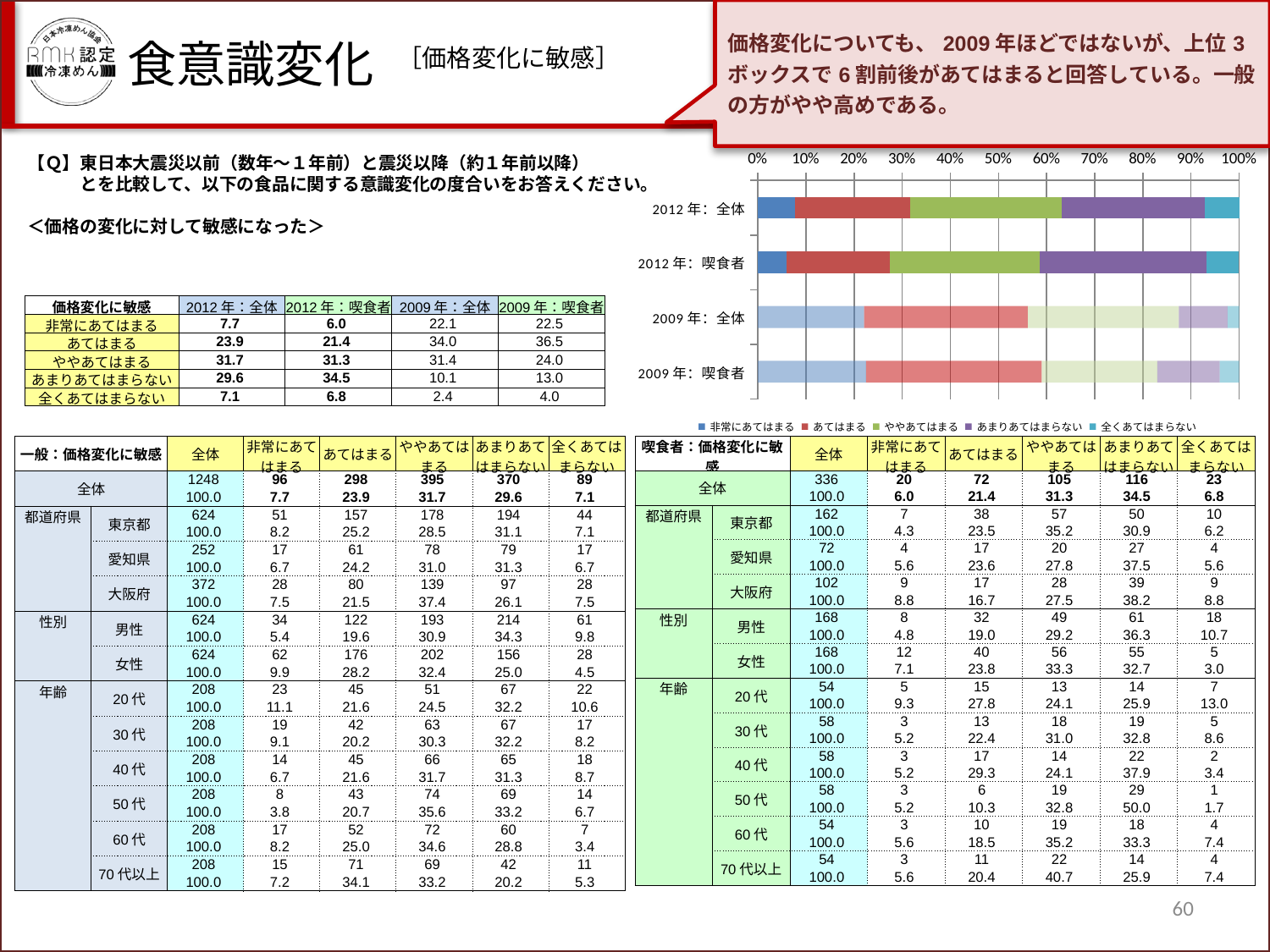

価格変化についても、2009年ほどではないが、上位3ボックスで6割前後があてはまると回答している。一般の方がやや高めである。
食意識変化
［価格変化に敏感］
【Ｑ】東日本大震災以前（数年～１年前）と震災以降（約１年前以降）
　　　とを比較して、以下の食品に関する意識変化の度合いをお答えください。

＜価格の変化に対して敏感になった＞

### Chart

| Category | 非常にあてはまる | あてはまる | ややあてはまる | あまりあてはまらない | 全くあてはまらない |
|---|---|---|---|---|---|
| 2012年：全体 | 7.6923076923076925 | 23.87820512820513 | 31.650641025641033 | 29.647435897435887 | 7.13141025641025 |
| 2012年：喫食者 | 5.952380952380948 | 21.428571428571427 | 31.25 | 34.523809523809526 | 6.845238095238099 |
| 2009年：全体 | 22.1 | 34.0 | 31.4 | 10.1 | 2.4 |
| 2009年：喫食者 | 22.5 | 36.5 | 24.0 | 13.0 | 4.0 |
| 価格変化に敏感 | 2012年：全体 | 2012年：喫食者 | 2009年：全体 | 2009年：喫食者 |
| --- | --- | --- | --- | --- |
| 非常にあてはまる | 7.7 | 6.0 | 22.1 | 22.5 |
| あてはまる | 23.9 | 21.4 | 34.0 | 36.5 |
| ややあてはまる | 31.7 | 31.3 | 31.4 | 24.0 |
| あまりあてはまらない | 29.6 | 34.5 | 10.1 | 13.0 |
| 全くあてはまらない | 7.1 | 6.8 | 2.4 | 4.0 |
| 一般：価格変化に敏感 |  | 全体 | 非常にあてはまる | あてはまる | ややあてはまる | あまりあてはまらない | 全くあてはまらない |
| --- | --- | --- | --- | --- | --- | --- | --- |
| 全体 |  | 1248 | 96 | 298 | 395 | 370 | 89 |
|  |  | 100.0 | 7.7 | 23.9 | 31.7 | 29.6 | 7.1 |
| 都道府県 | 東京都 | 624 | 51 | 157 | 178 | 194 | 44 |
|  |  | 100.0 | 8.2 | 25.2 | 28.5 | 31.1 | 7.1 |
|  | 愛知県 | 252 | 17 | 61 | 78 | 79 | 17 |
|  |  | 100.0 | 6.7 | 24.2 | 31.0 | 31.3 | 6.7 |
|  | 大阪府 | 372 | 28 | 80 | 139 | 97 | 28 |
|  |  | 100.0 | 7.5 | 21.5 | 37.4 | 26.1 | 7.5 |
| 性別 | 男性 | 624 | 34 | 122 | 193 | 214 | 61 |
|  |  | 100.0 | 5.4 | 19.6 | 30.9 | 34.3 | 9.8 |
|  | 女性 | 624 | 62 | 176 | 202 | 156 | 28 |
|  |  | 100.0 | 9.9 | 28.2 | 32.4 | 25.0 | 4.5 |
| 年齢 | 20代 | 208 | 23 | 45 | 51 | 67 | 22 |
|  |  | 100.0 | 11.1 | 21.6 | 24.5 | 32.2 | 10.6 |
|  | 30代 | 208 | 19 | 42 | 63 | 67 | 17 |
|  |  | 100.0 | 9.1 | 20.2 | 30.3 | 32.2 | 8.2 |
|  | 40代 | 208 | 14 | 45 | 66 | 65 | 18 |
|  |  | 100.0 | 6.7 | 21.6 | 31.7 | 31.3 | 8.7 |
|  | 50代 | 208 | 8 | 43 | 74 | 69 | 14 |
|  |  | 100.0 | 3.8 | 20.7 | 35.6 | 33.2 | 6.7 |
|  | 60代 | 208 | 17 | 52 | 72 | 60 | 7 |
|  |  | 100.0 | 8.2 | 25.0 | 34.6 | 28.8 | 3.4 |
|  | 70代以上 | 208 | 15 | 71 | 69 | 42 | 11 |
|  |  | 100.0 | 7.2 | 34.1 | 33.2 | 20.2 | 5.3 |
| 喫食者：価格変化に敏感 |  | 全体 | 非常にあてはまる | あてはまる | ややあてはまる | あまりあてはまらない | 全くあてはまらない |
| --- | --- | --- | --- | --- | --- | --- | --- |
| 全体 |  | 336 | 20 | 72 | 105 | 116 | 23 |
|  |  | 100.0 | 6.0 | 21.4 | 31.3 | 34.5 | 6.8 |
| 都道府県 | 東京都 | 162 | 7 | 38 | 57 | 50 | 10 |
|  |  | 100.0 | 4.3 | 23.5 | 35.2 | 30.9 | 6.2 |
|  | 愛知県 | 72 | 4 | 17 | 20 | 27 | 4 |
|  |  | 100.0 | 5.6 | 23.6 | 27.8 | 37.5 | 5.6 |
|  | 大阪府 | 102 | 9 | 17 | 28 | 39 | 9 |
|  |  | 100.0 | 8.8 | 16.7 | 27.5 | 38.2 | 8.8 |
| 性別 | 男性 | 168 | 8 | 32 | 49 | 61 | 18 |
|  |  | 100.0 | 4.8 | 19.0 | 29.2 | 36.3 | 10.7 |
|  | 女性 | 168 | 12 | 40 | 56 | 55 | 5 |
|  |  | 100.0 | 7.1 | 23.8 | 33.3 | 32.7 | 3.0 |
| 年齢 | 20代 | 54 | 5 | 15 | 13 | 14 | 7 |
|  |  | 100.0 | 9.3 | 27.8 | 24.1 | 25.9 | 13.0 |
|  | 30代 | 58 | 3 | 13 | 18 | 19 | 5 |
|  |  | 100.0 | 5.2 | 22.4 | 31.0 | 32.8 | 8.6 |
|  | 40代 | 58 | 3 | 17 | 14 | 22 | 2 |
|  |  | 100.0 | 5.2 | 29.3 | 24.1 | 37.9 | 3.4 |
|  | 50代 | 58 | 3 | 6 | 19 | 29 | 1 |
|  |  | 100.0 | 5.2 | 10.3 | 32.8 | 50.0 | 1.7 |
|  | 60代 | 54 | 3 | 10 | 19 | 18 | 4 |
|  |  | 100.0 | 5.6 | 18.5 | 35.2 | 33.3 | 7.4 |
|  | 70代以上 | 54 | 3 | 11 | 22 | 14 | 4 |
|  |  | 100.0 | 5.6 | 20.4 | 40.7 | 25.9 | 7.4 |
60